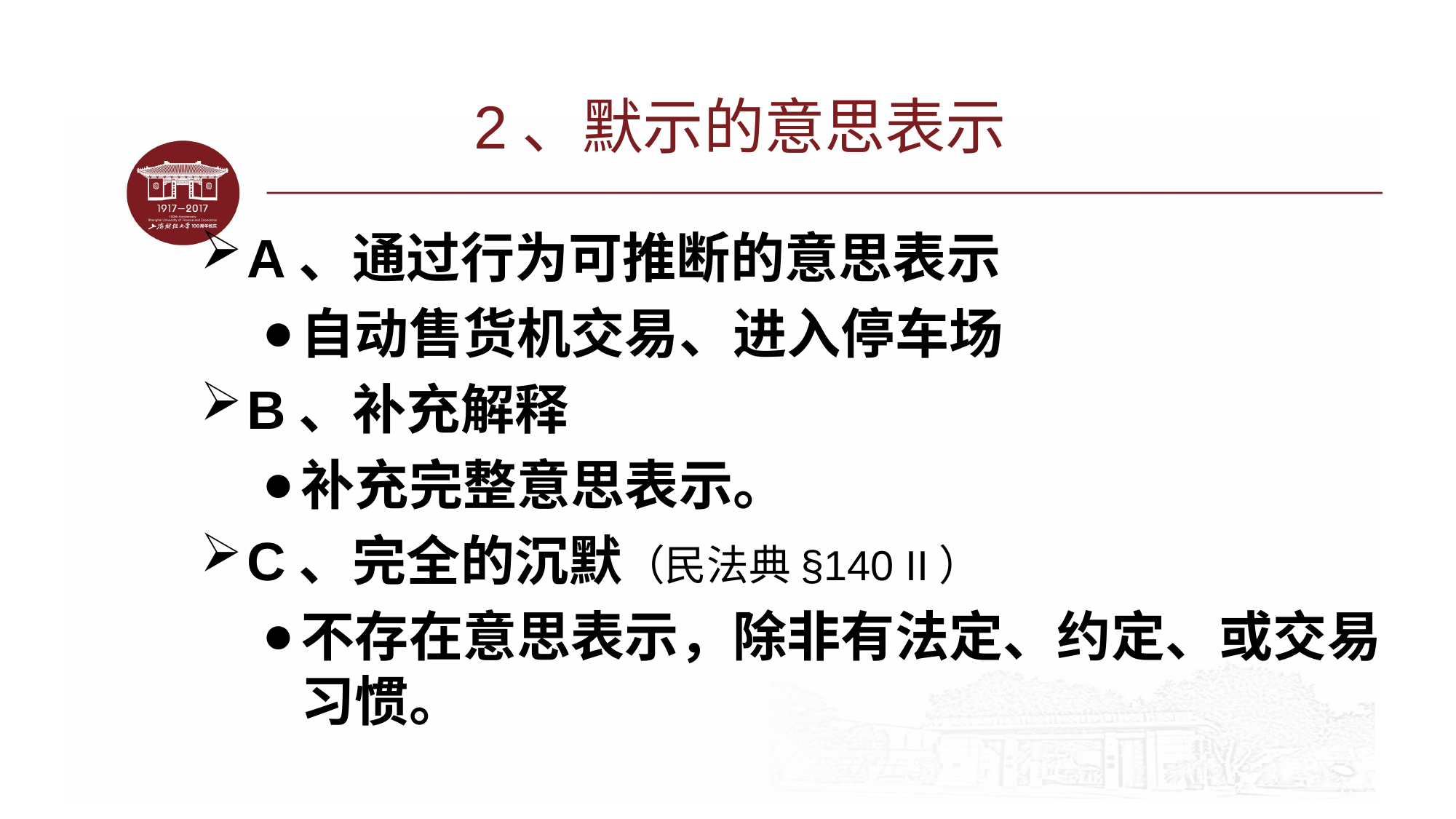

# 2、默示的意思表示
A、通过行为可推断的意思表示
自动售货机交易、进入停车场
B、补充解释
补充完整意思表示。
C、完全的沉默（民法典§140 II）
不存在意思表示，除非有法定、约定、或交易习惯。